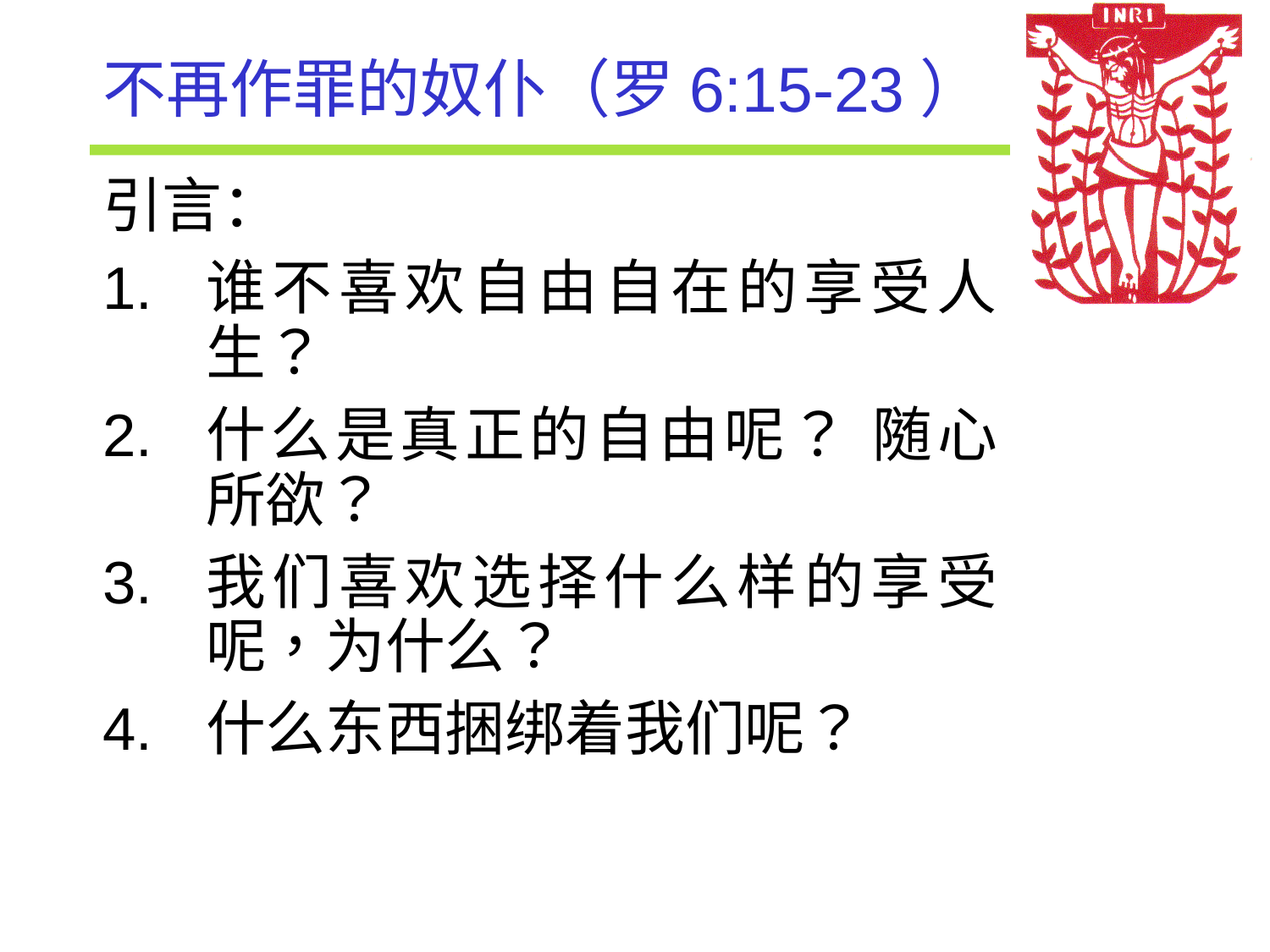

# 不再作罪的奴仆（罗6:15-23）
引言：
谁不喜欢自由自在的享受人生？
什么是真正的自由呢？ 随心所欲？
我们喜欢选择什么样的享受呢，为什么？
什么东西捆绑着我们呢？